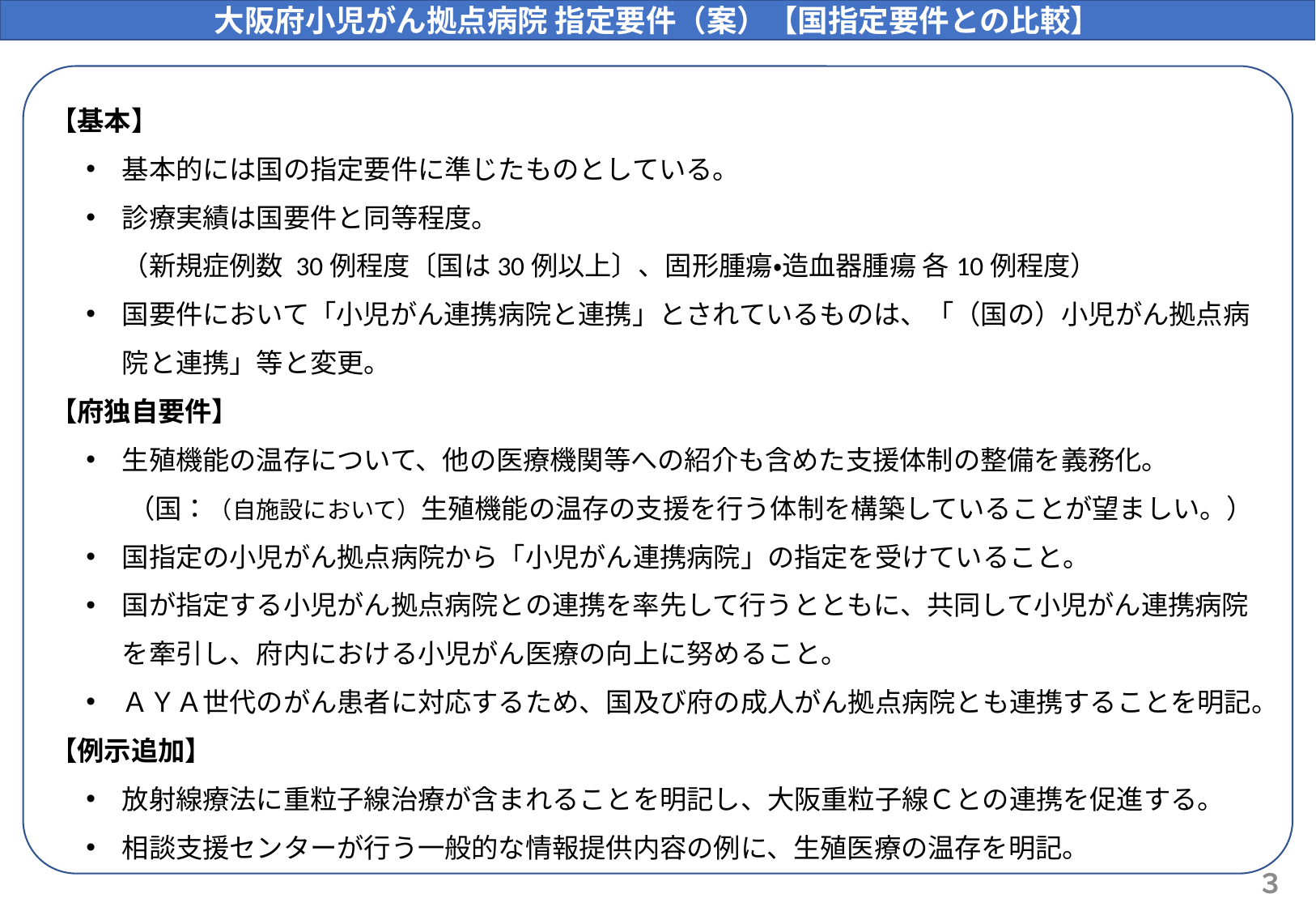

大阪府小児がん拠点病院 指定要件（案）【国指定要件との比較】
【基本】
基本的には国の指定要件に準じたものとしている。
診療実績は国要件と同等程度。
（新規症例数 30例程度〔国は30例以上〕、固形腫瘍・造血器腫瘍 各10例程度）
国要件において「小児がん連携病院と連携」とされているものは、「（国の）小児がん拠点病院と連携」等と変更。
【府独自要件】
生殖機能の温存について、他の医療機関等への紹介も含めた支援体制の整備を義務化。
 （国：（自施設において）生殖機能の温存の支援を行う体制を構築していることが望ましい。）
国指定の小児がん拠点病院から「小児がん連携病院」の指定を受けていること。
国が指定する小児がん拠点病院との連携を率先して行うとともに、共同して小児がん連携病院を牽引し、府内における小児がん医療の向上に努めること。
ＡＹＡ世代のがん患者に対応するため、国及び府の成人がん拠点病院とも連携することを明記。
【例示追加】
放射線療法に重粒子線治療が含まれることを明記し、大阪重粒子線Ｃとの連携を促進する。
相談支援センターが行う一般的な情報提供内容の例に、生殖医療の温存を明記。

３